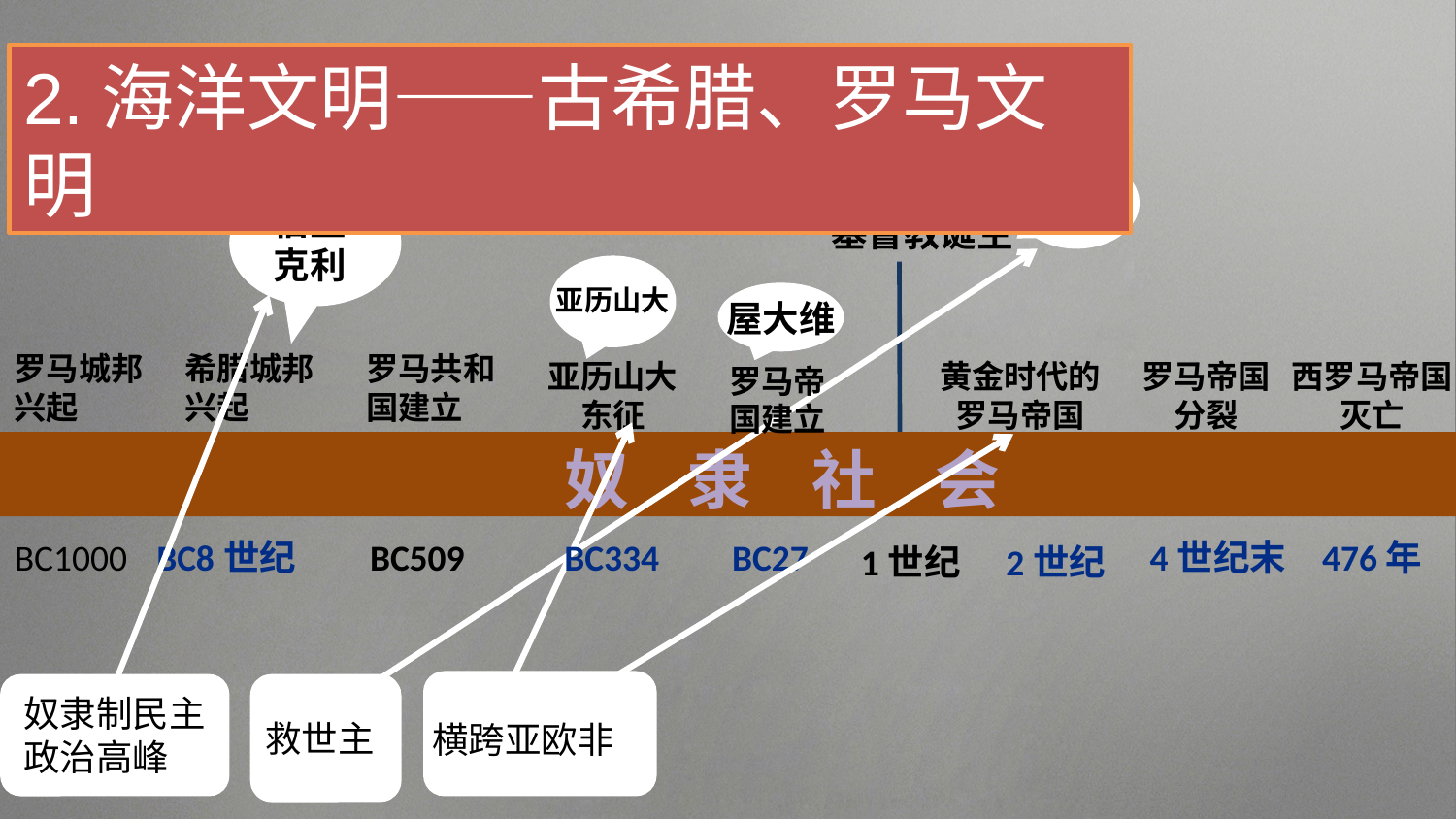

2.海洋文明——古希腊、罗马文明

耶稣

伯里克利
基督教诞生

亚历山大

屋大维
罗马城邦
兴起
希腊城邦
兴起
罗马共和
国建立
亚历山大
东征
黄金时代的
罗马帝国
罗马帝国分裂
西罗马帝国灭亡
罗马帝国建立

 奴    隶    社    会

BC1000
BC8世纪
BC509
BC27
476年
BC334
4世纪末
1世纪
2世纪

横跨亚欧非

奴隶制民主政治高峰

救世主